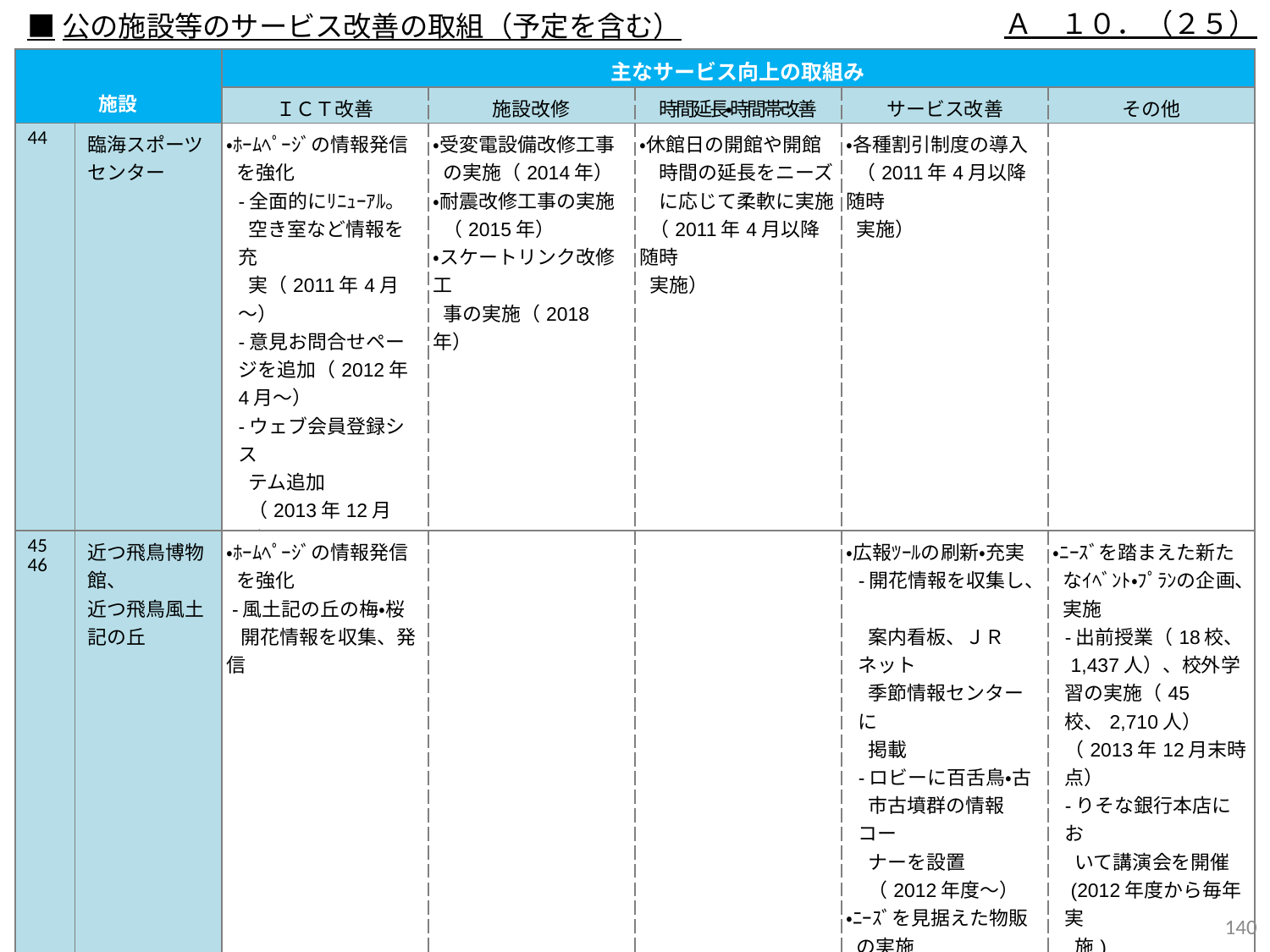

Ａ　１０．（２５）
■公の施設等のサービス改善の取組（予定を含む）
| 施設 |  | 主なサービス向上の取組み |  |  |  |  |
| --- | --- | --- | --- | --- | --- | --- |
|  |  | ＩＣＴ改善 | 施設改修 | 時間延長・時間帯改善 | サービス改善 | その他 |
| 44 | 臨海スポーツセンター | ・ﾎｰﾑﾍﾟｰｼﾞの情報発信 を強化 -全面的にﾘﾆｭｰｱﾙ。 空き室など情報を充 実（2011年4月～） -意見お問合せページを追加（2012年4月～） -ウェブ会員登録シス テム追加 （2013年12月～） -ウェブ会員にイベント情報発信（2013年12月～随時） | ・受変電設備改修工事 の実施（2014年） ・耐震改修工事の実施 （2015年） ・スケートリンク改修工 事の実施（2018年） | ・休館日の開館や開館 　時間の延長をニーズ 　に応じて柔軟に実施 （2011年4月以降随時 実施） | ・各種割引制度の導入 （2011年4月以降随時 実施） |  |
| 45 46 | 近つ飛鳥博物館、 近つ飛鳥風土記の丘 | ・ﾎｰﾑﾍﾟｰｼﾞの情報発信 を強化 -風土記の丘の梅・桜 開花情報を収集、発信 |  |  | ・広報ﾂｰﾙの刷新・充実 -開花情報を収集し、 案内看板、ＪＲネット 季節情報センターに 掲載 -ロビーに百舌鳥・古 市古墳群の情報コー ナーを設置 （2012年度～） ・ﾆｰｽﾞを見据えた物販 の実施 -近つ飛鳥博物館限定 ｷｭｰﾋﾟｰの開発・発売 （2009年度～） -新たなミュージアムグッズの作成・販売（2013年3月～） | ・ﾆｰｽﾞを踏まえた新た なｲﾍﾞﾝﾄ・ﾌﾟﾗﾝの企画、 実施 -出前授業（18校、 1,437人）、校外学習の実施（45校、2,710人）（2013年12月末時点） -りそな銀行本店にお いて講演会を開催 (2012年度から毎年実 施) -こども一日館長の実 施（2012年度～） -土曜講座の開催 （2013年5月～） |
140